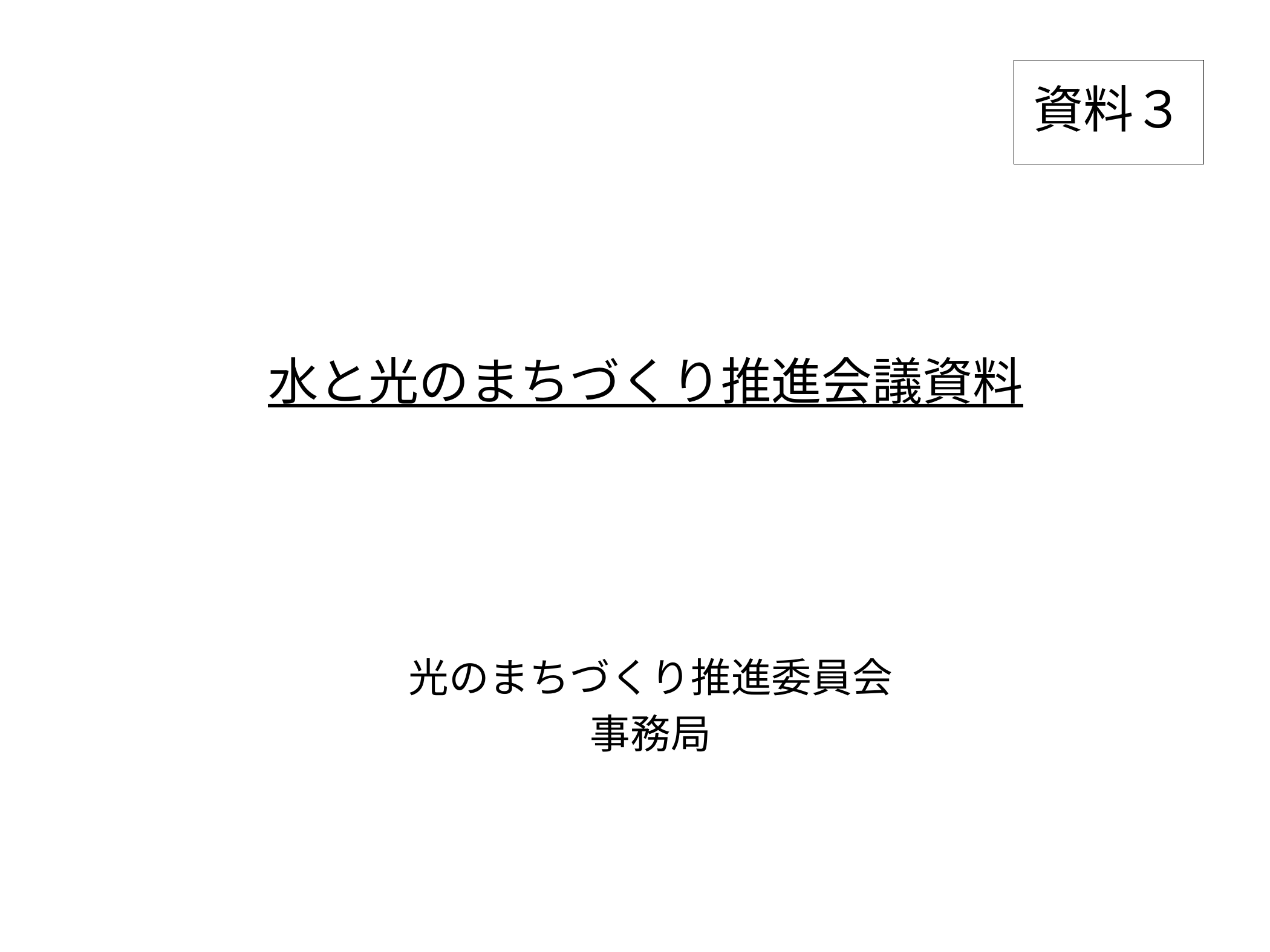

資料３
水と光のまちづくり推進会議資料
光のまちづくり推進委員会
事務局